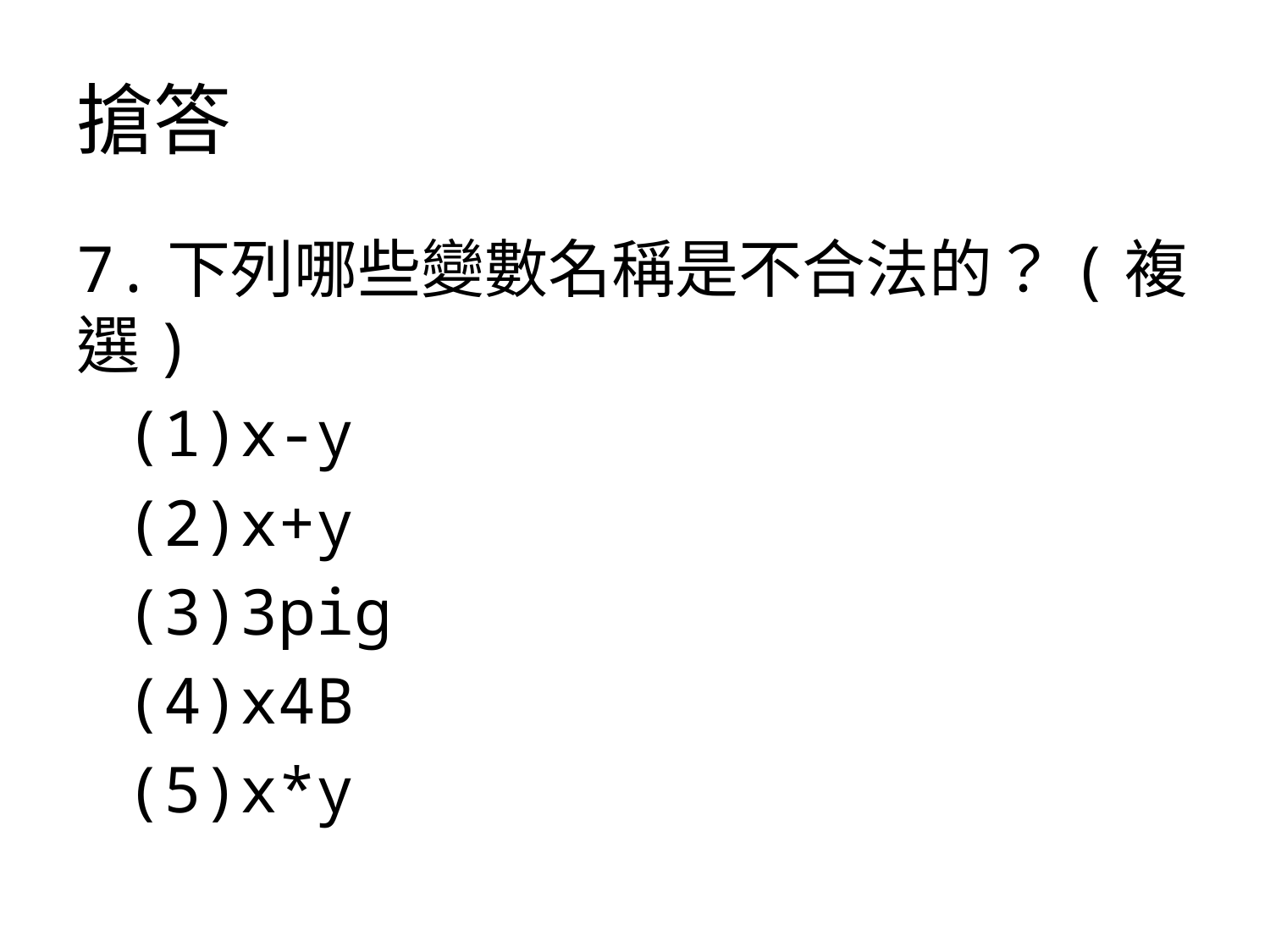

# 搶答
7.下列哪些變數名稱是不合法的？(複選)
(1)x-y
(2)x+y
(3)3pig
(4)x4B
(5)x*y